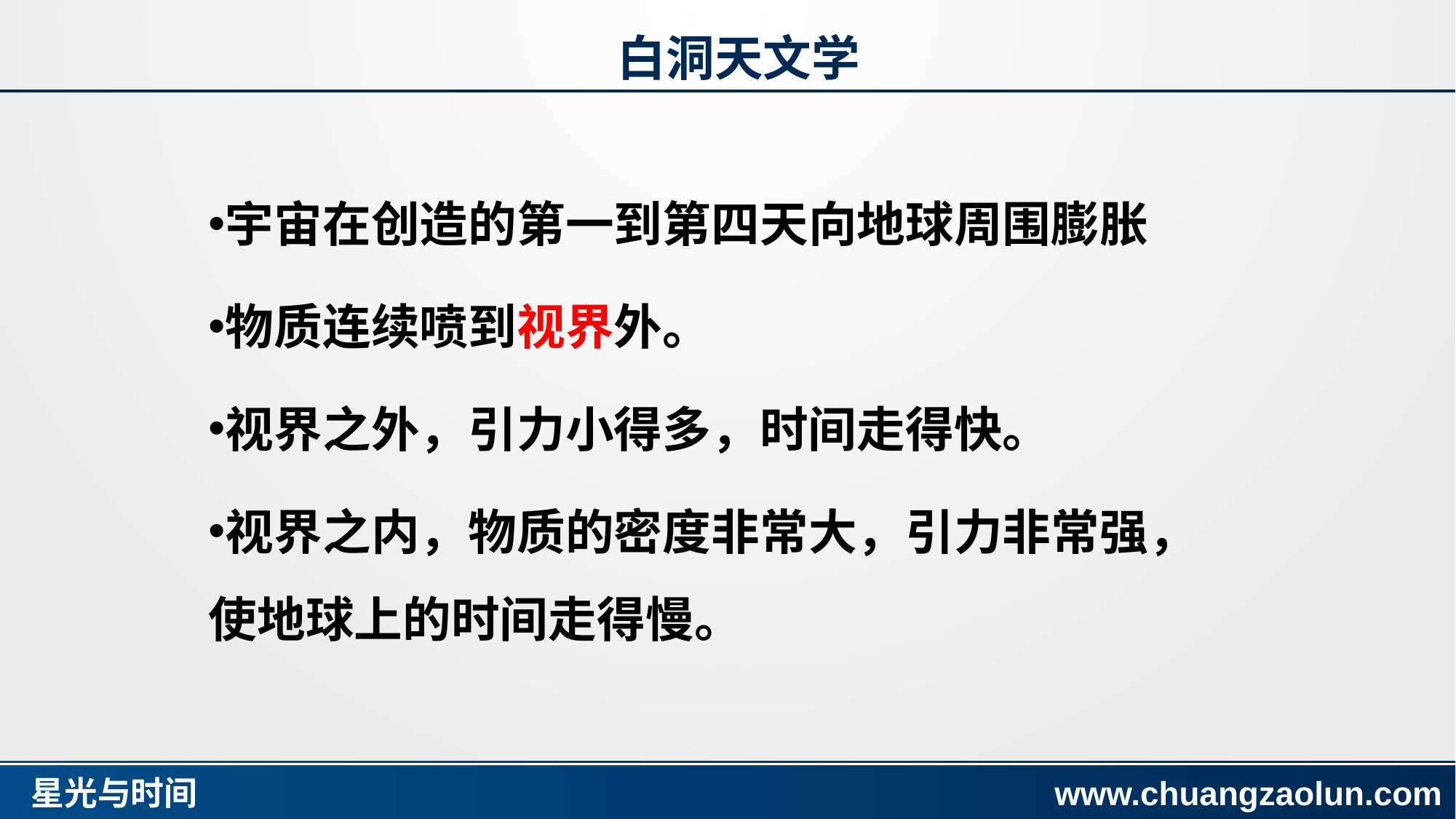

# 白洞天文学
宇宙在创造的第一到第四天向地球周围膨胀
物质连续喷到视界外。
视界之外，引力小得多，时间走得快。
视界之内，物质的密度非常大，引力非常强， 使地球上的时间走得慢。